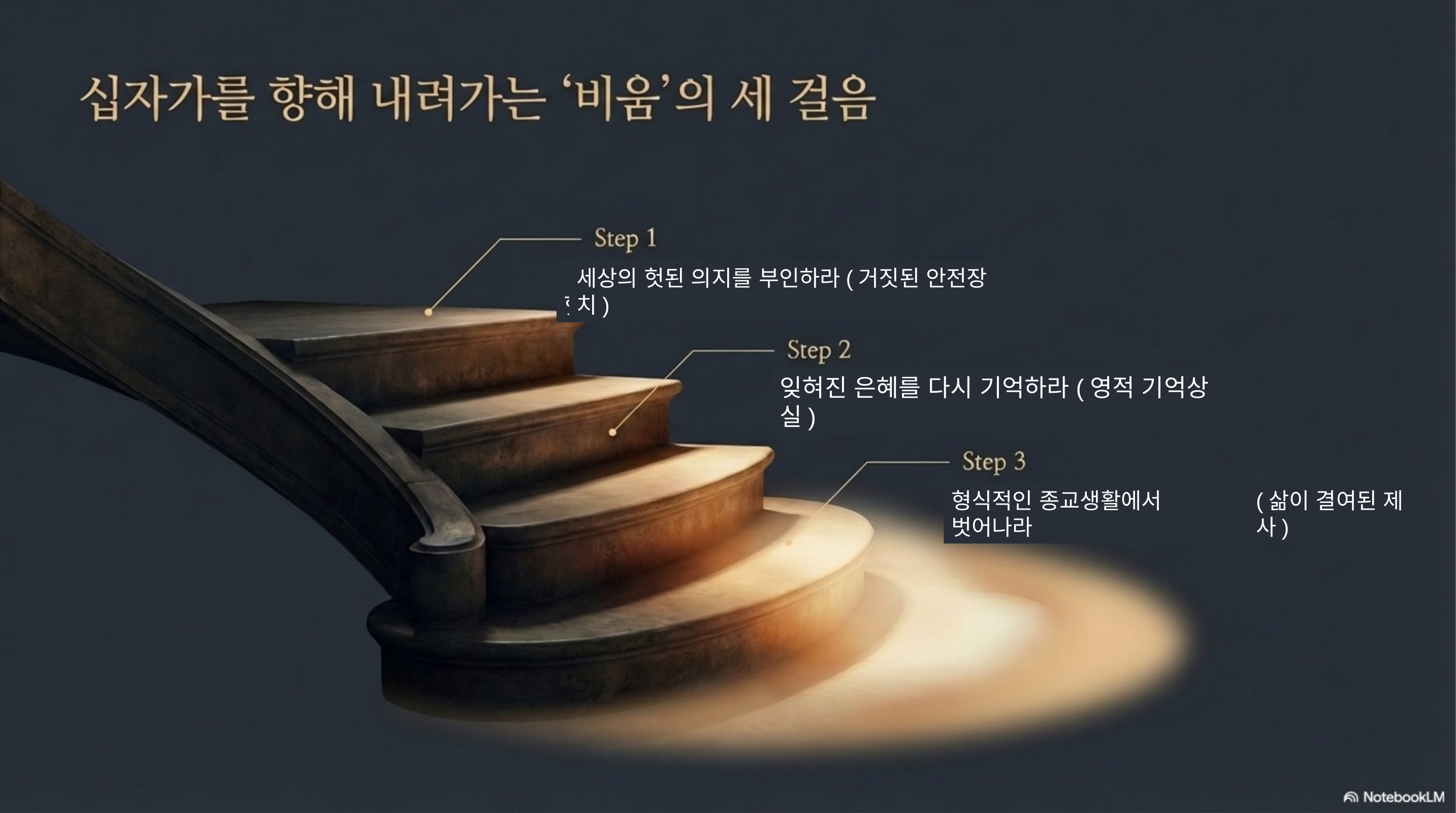

세상의 헛된
세상의 헛된 의지를 부인하라(거짓된 안전장치)
잊혀진 은혜를 다시 기억하라(영적 기억상실)
형식적인 종교생활에서 벗어나라
(삶이 결여된 제사)